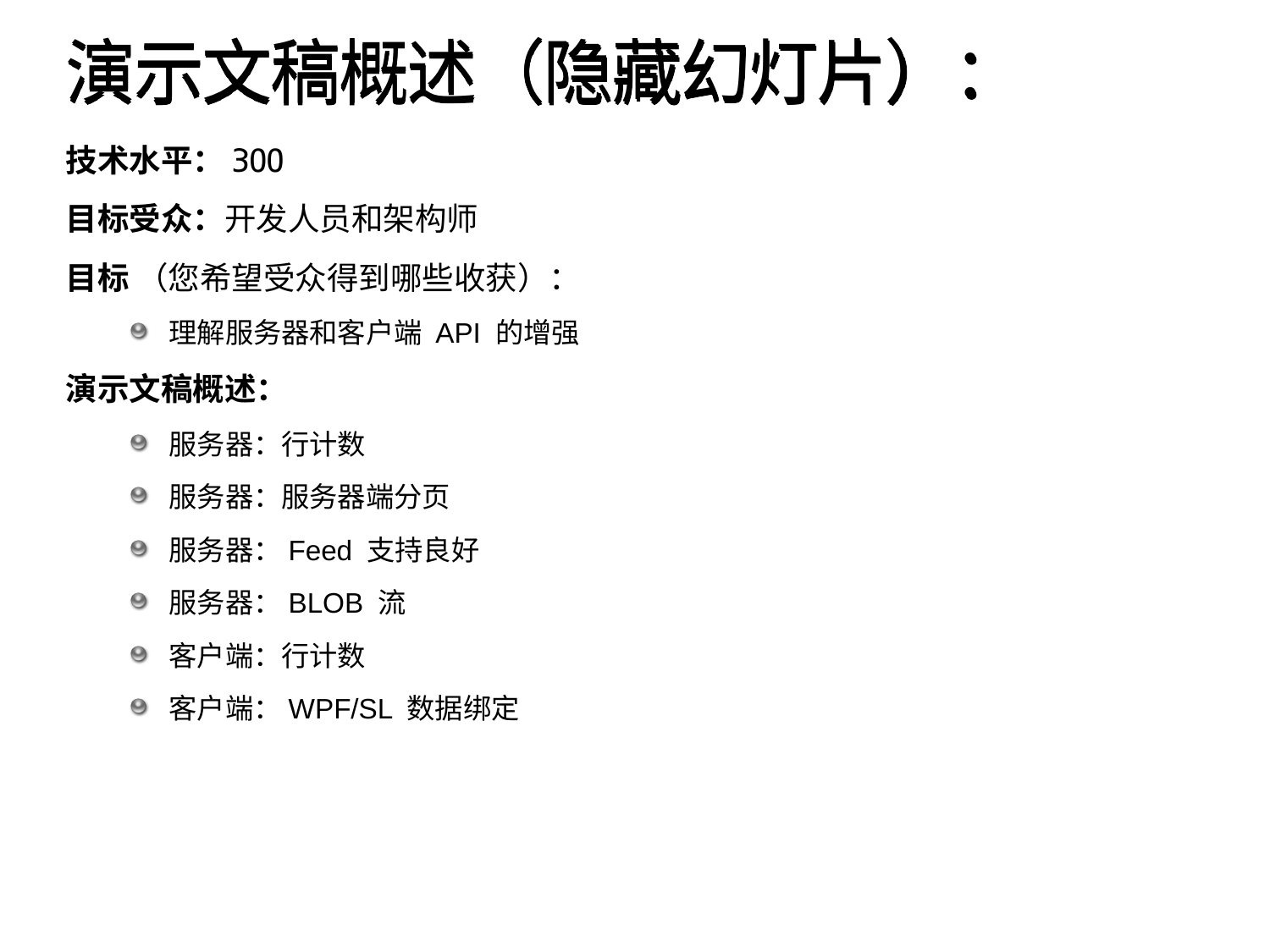

# 演示文稿概述（隐藏幻灯片）：
技术水平：300
目标受众：开发人员和架构师
目标 （您希望受众得到哪些收获）：
理解服务器和客户端 API 的增强
演示文稿概述：
服务器：行计数
服务器：服务器端分页
服务器：Feed 支持良好
服务器：BLOB 流
客户端：行计数
客户端：WPF/SL 数据绑定